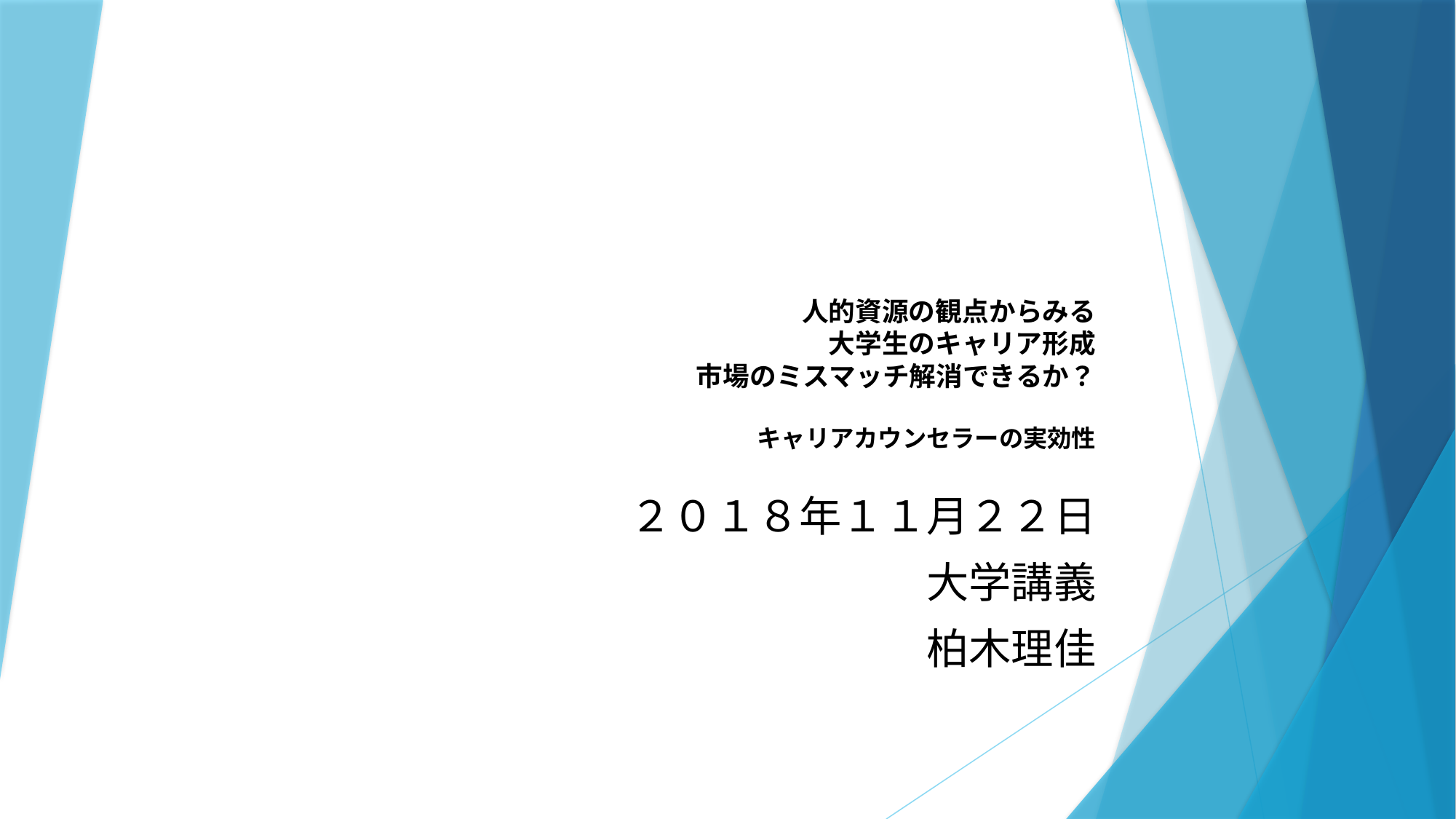

# 人的資源の観点からみる 大学生のキャリア形成 市場のミスマッチ解消できるか？ キャリアカウンセラーの実効性
２０１８年１１月２２日
大学講義
柏木理佳